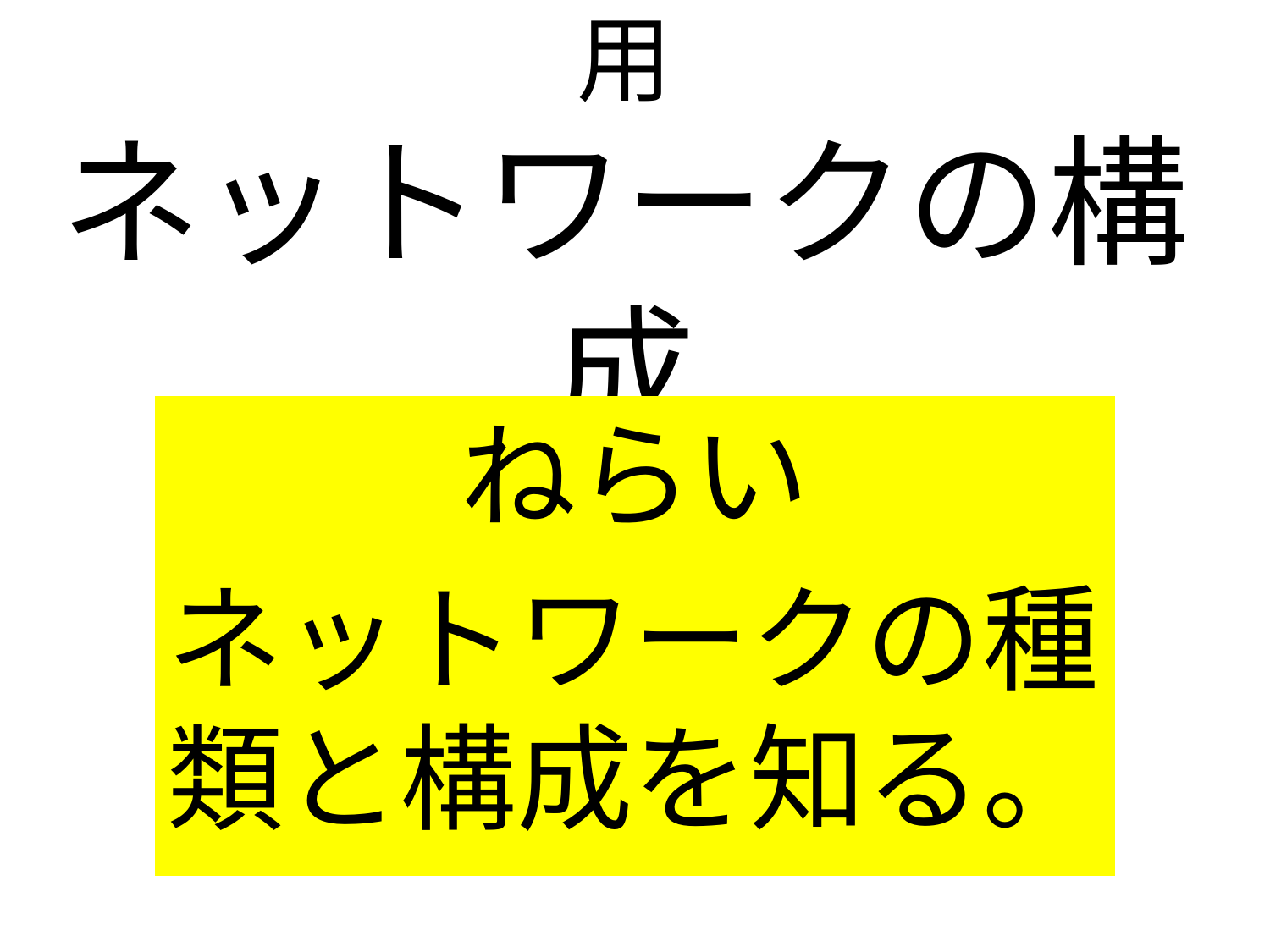

# 情報通信ネットワークの利用 ネットワークの構成
ねらい
ネットワークの種類と構成を知る。